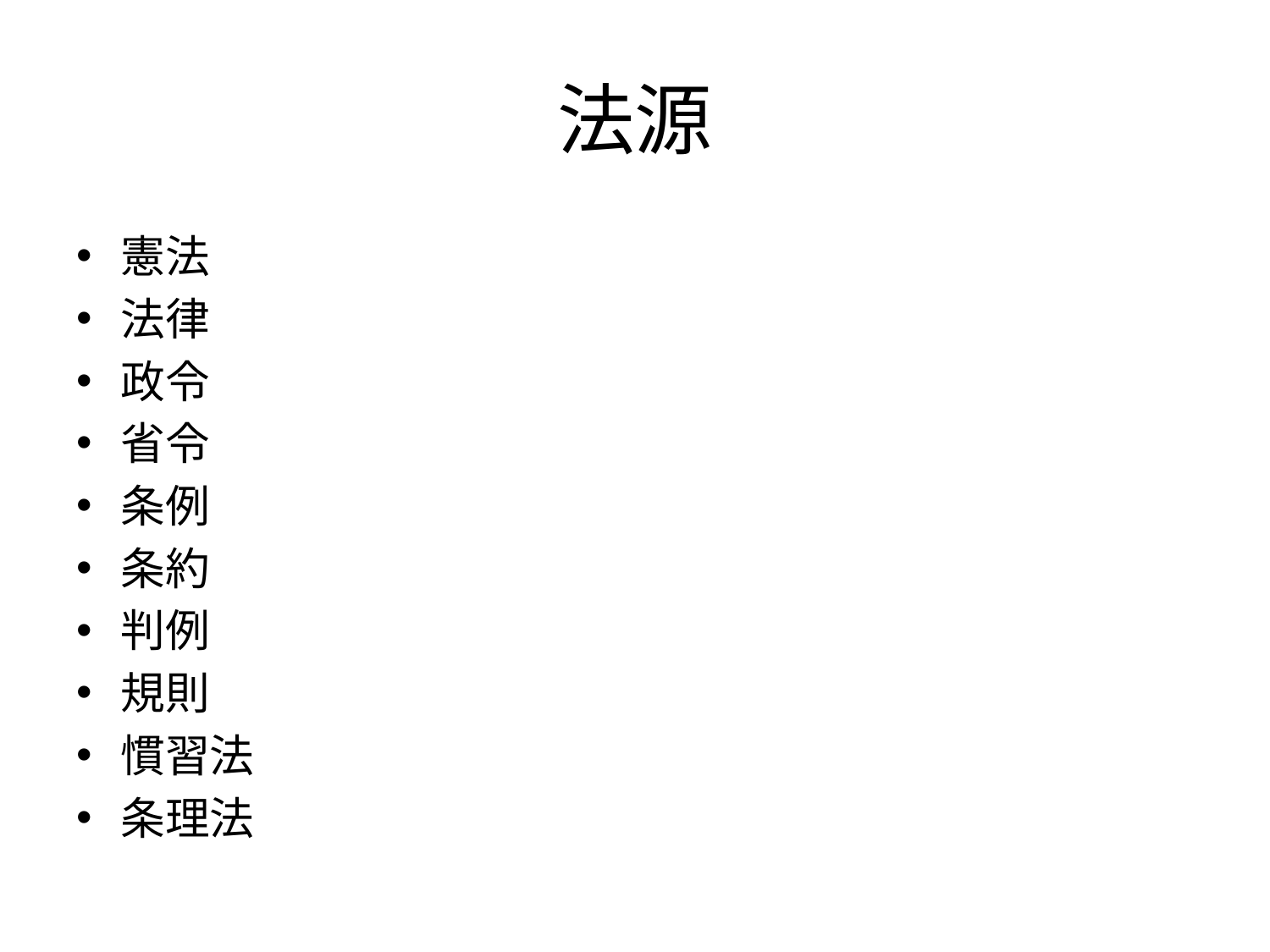

# 法源
憲法
法律
政令
省令
条例
条約
判例
規則
慣習法
条理法